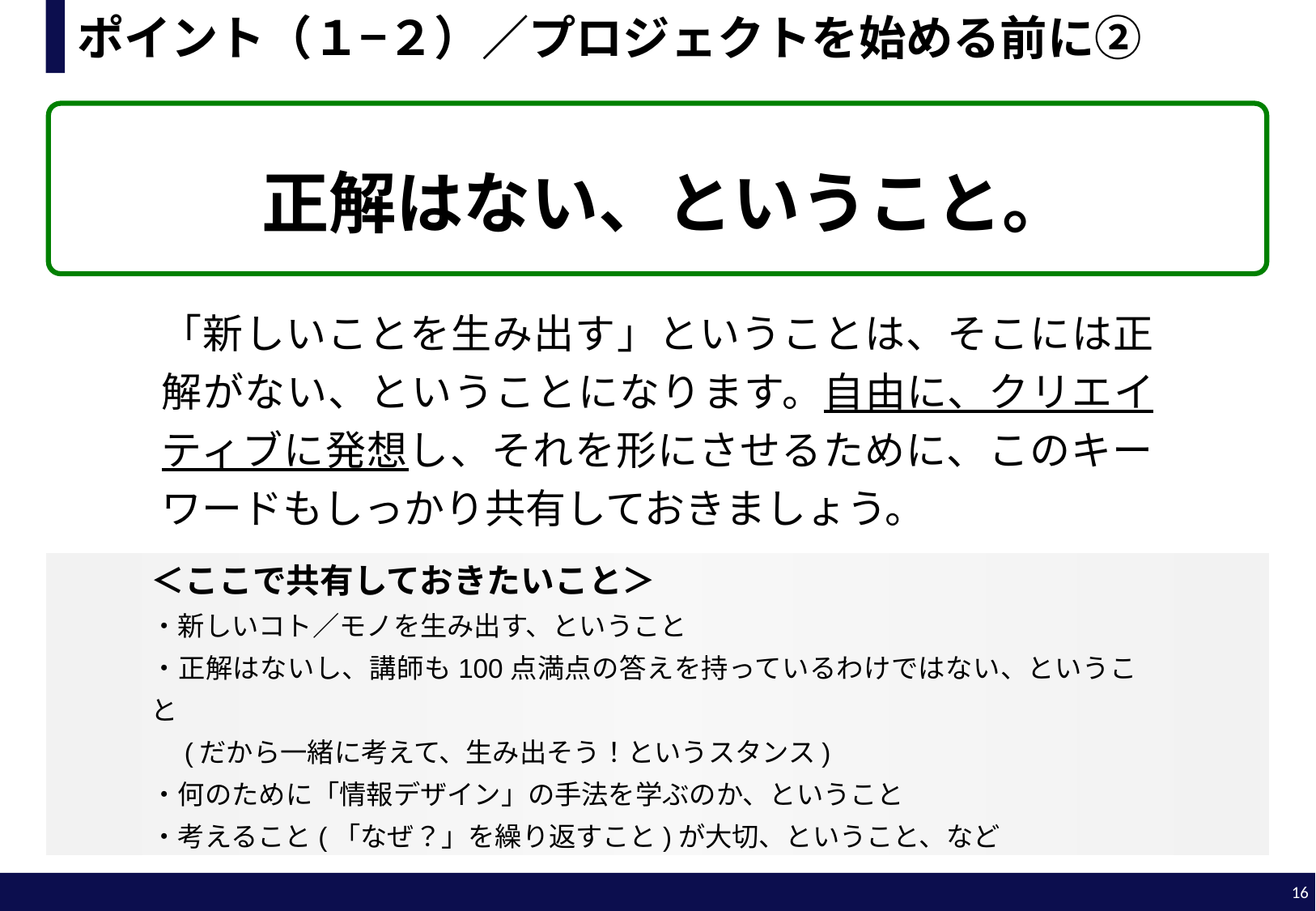

# ポイント（１−２）／プロジェクトを始める前に②
正解はない、ということ。
「新しいことを生み出す」ということは、そこには正解がない、ということになります。自由に、クリエイティブに発想し、それを形にさせるために、このキーワードもしっかり共有しておきましょう。

＜ここで共有しておきたいこと＞
・新しいコト／モノを生み出す、ということ
・正解はないし、講師も100点満点の答えを持っているわけではない、ということ
　(だから一緒に考えて、生み出そう！というスタンス)
・何のために「情報デザイン」の手法を学ぶのか、ということ
・考えること(「なぜ？」を繰り返すこと)が大切、ということ、など